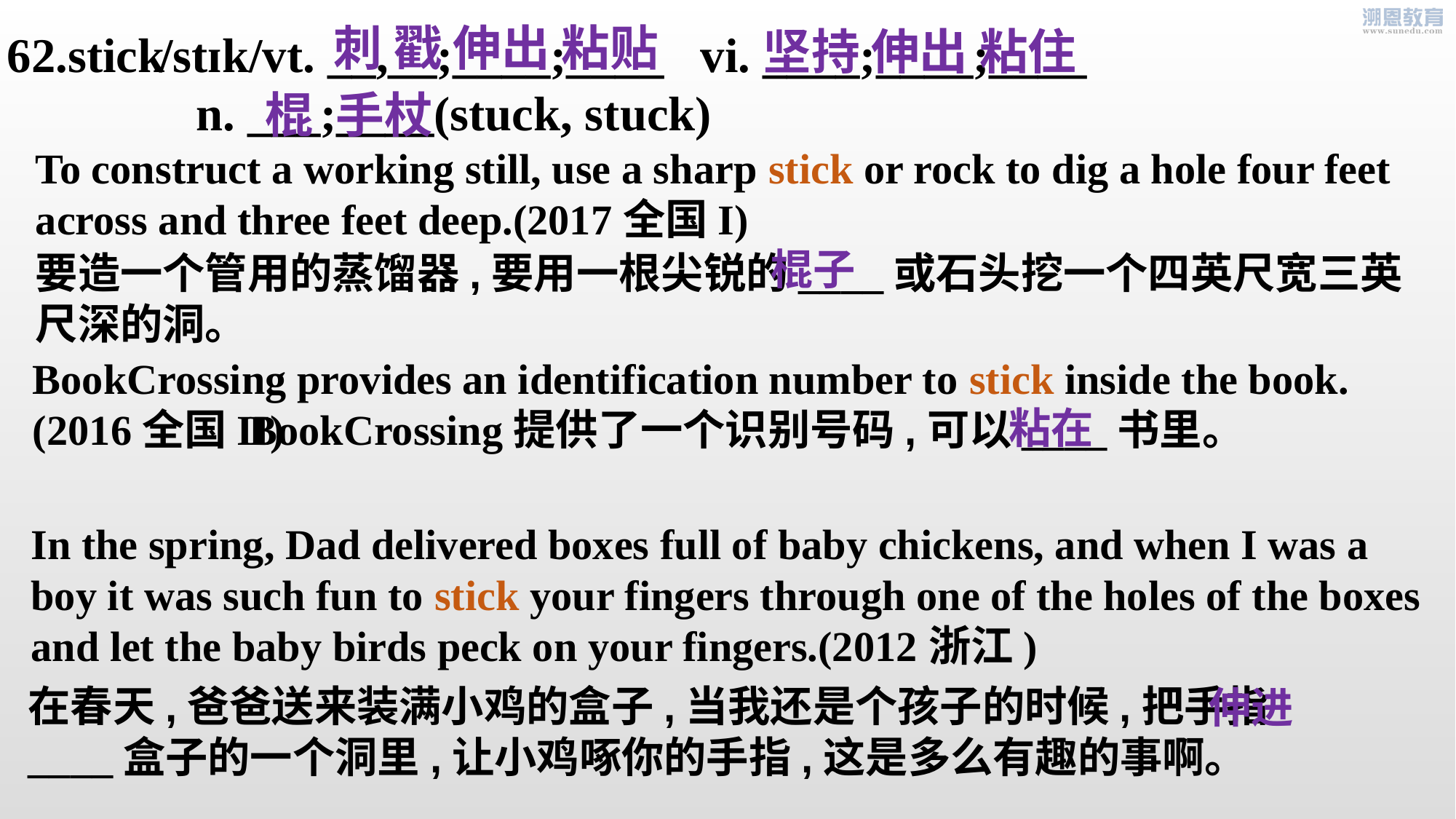

刺 戳 伸出 粘贴
坚持 伸出 粘住
62.stick
/stɪk/vt. __,__;____;____   vi. ____;____;____
   n. ___;____(stuck, stuck)
棍  手杖
To construct a working still, use a sharp stick or rock to dig a hole four feet across and three feet deep.(2017全国I)
棍子
要造一个管用的蒸馏器,要用一根尖锐的____或石头挖一个四英尺宽三英尺深的洞。
BookCrossing provides an identification number to stick inside the book. (2016全国II)
粘在
BookCrossing提供了一个识别号码,可以____书里。
In the spring, Dad delivered boxes full of baby chickens, and when I was a boy it was such fun to stick your fingers through one of the holes of the boxes and let the baby birds peck on your fingers.(2012浙江)
在春天,爸爸送来装满小鸡的盒子,当我还是个孩子的时候,把手指____盒子的一个洞里,让小鸡啄你的手指,这是多么有趣的事啊。
伸进